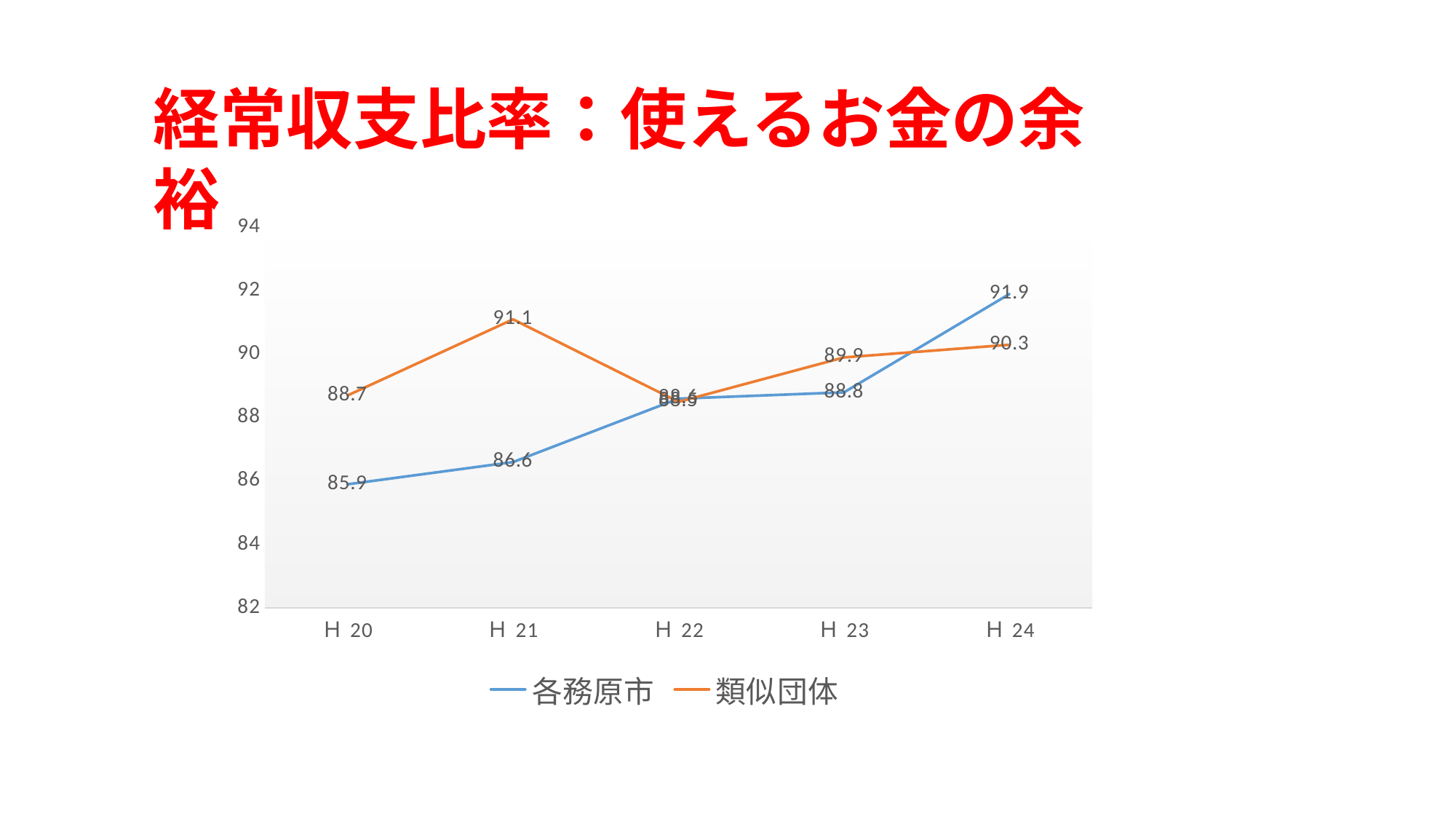

経常収支比率：使えるお金の余裕

### Chart

| Category | 各務原市 | 類似団体 |
|---|---|---|
| Ｈ20 | 85.9 | 88.7 |
| Ｈ21 | 86.6 | 91.1 |
| Ｈ22 | 88.6 | 88.5 |
| Ｈ23 | 88.8 | 89.9 |
| Ｈ24 | 91.9 | 90.3 |